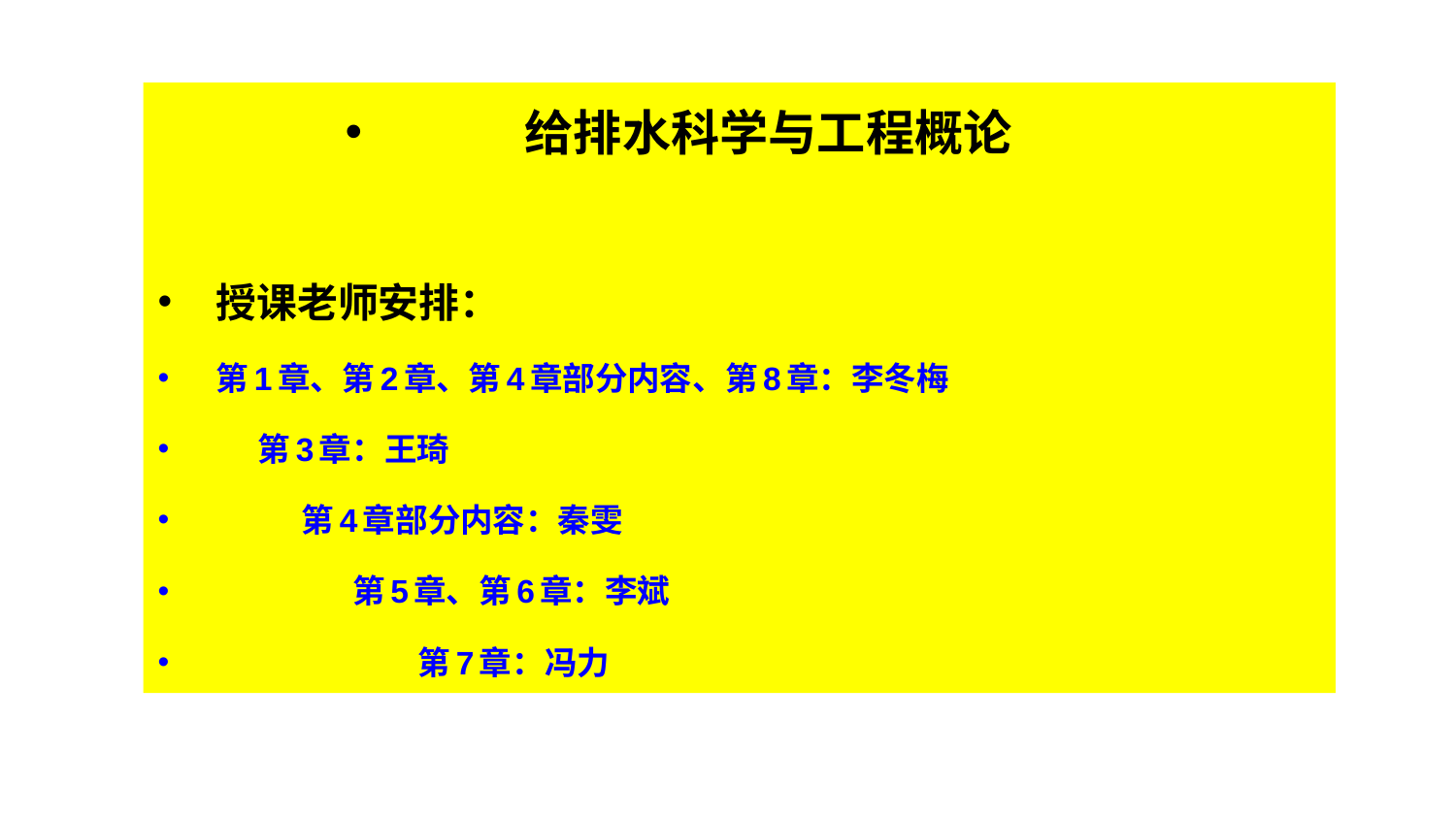

给排水科学与工程概论

授课老师安排：
第1章、第2章、第4章部分内容、第8章：李冬梅
     第3章：王琦
           第4章部分内容：秦雯
                  第5章、第6章：李斌
                           第7章：冯力